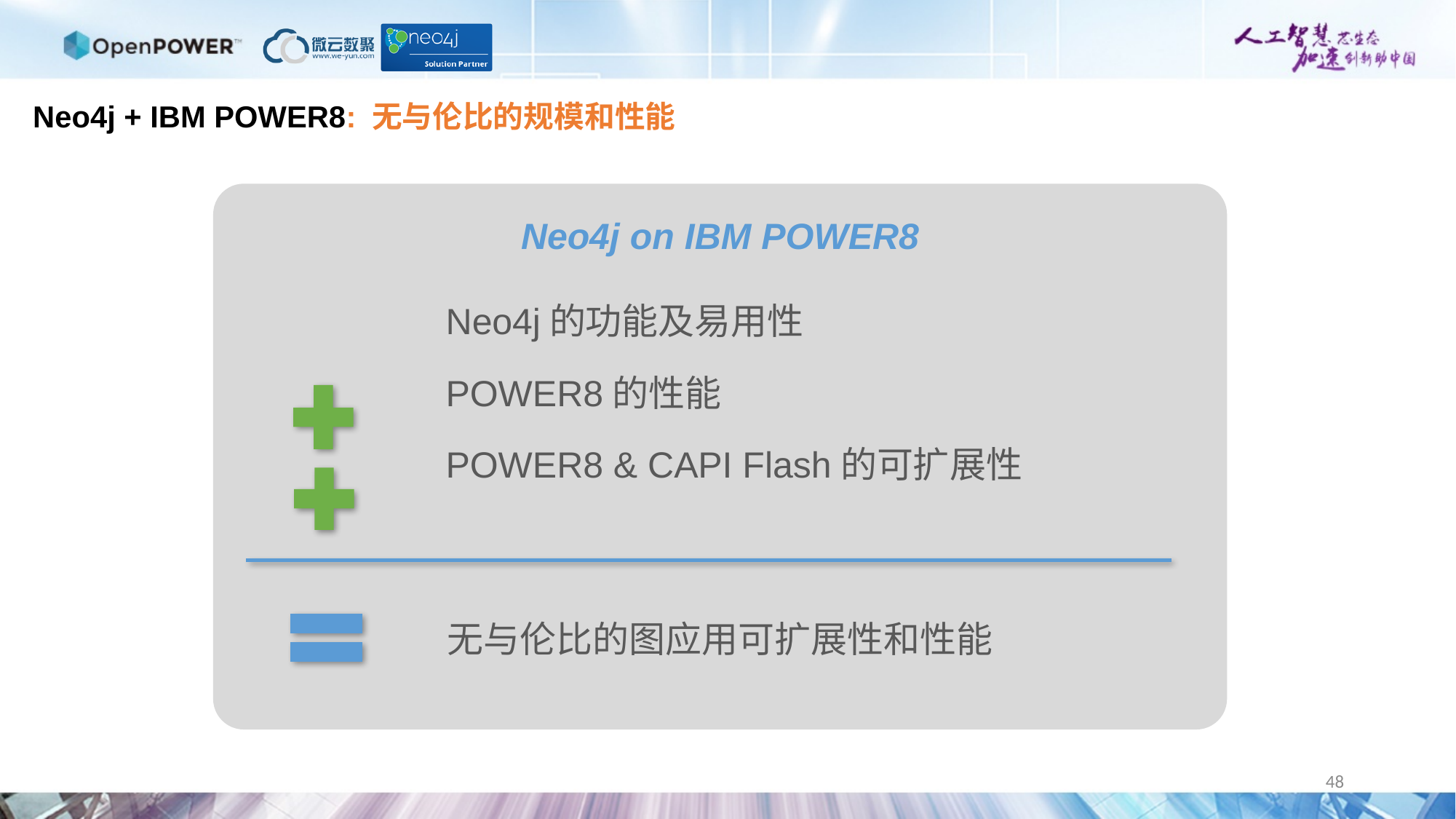

# Neo4j + IBM POWER8: 无与伦比的规模和性能

Neo4j on IBM POWER8
Neo4j的功能及易用性
POWER8的性能
POWER8 & CAPI Flash的可扩展性

无与伦比的图应用可扩展性和性能
48